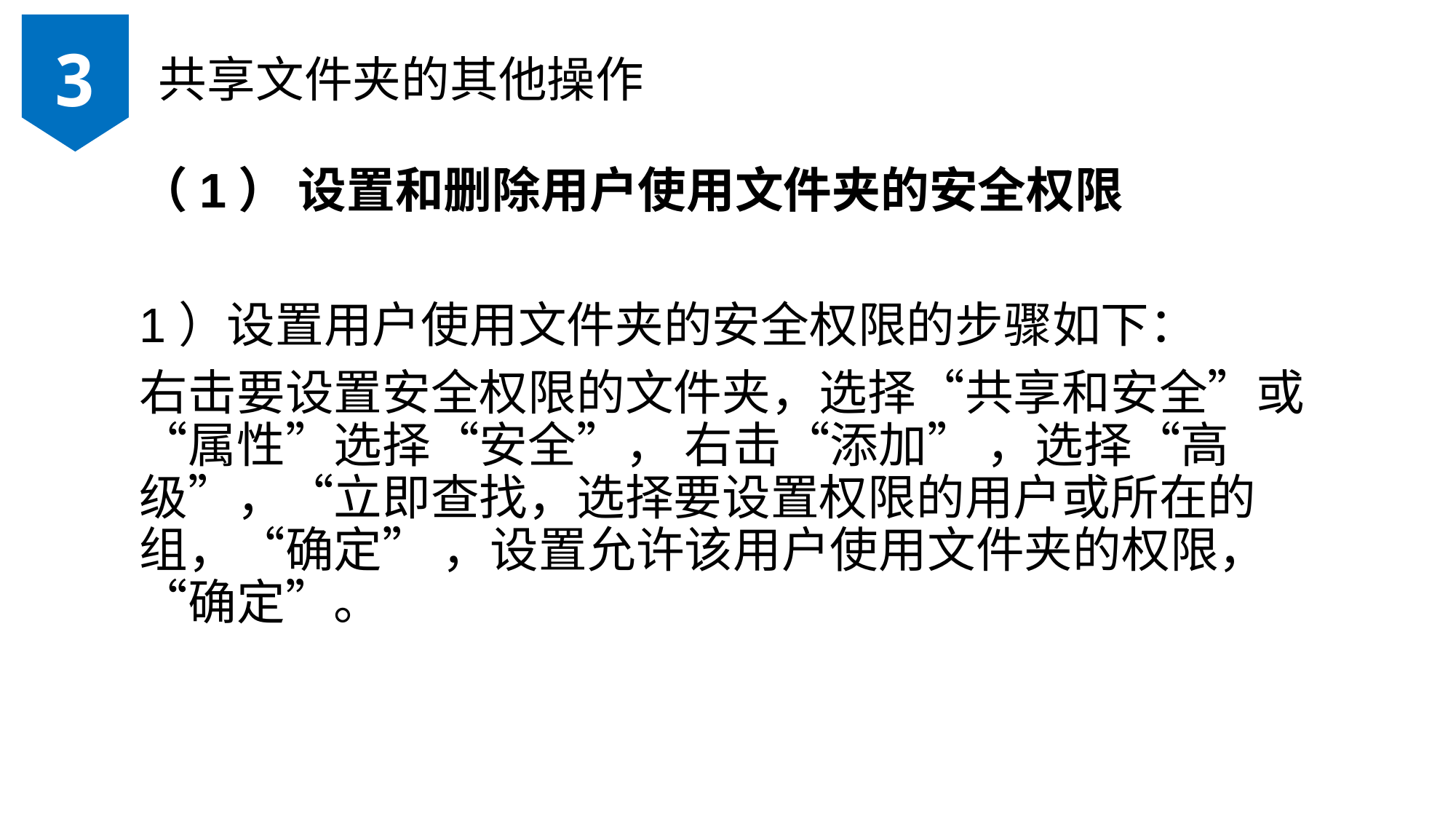

3

共享文件夹的其他操作
（1） 设置和删除用户使用文件夹的安全权限

1）设置用户使用文件夹的安全权限的步骤如下：
右击要设置安全权限的文件夹，选择“共享和安全”或“属性”选择“安全”， 右击“添加” ，选择“高级”，“立即查找，选择要设置权限的用户或所在的组，“确定” ，设置允许该用户使用文件夹的权限，“确定”。